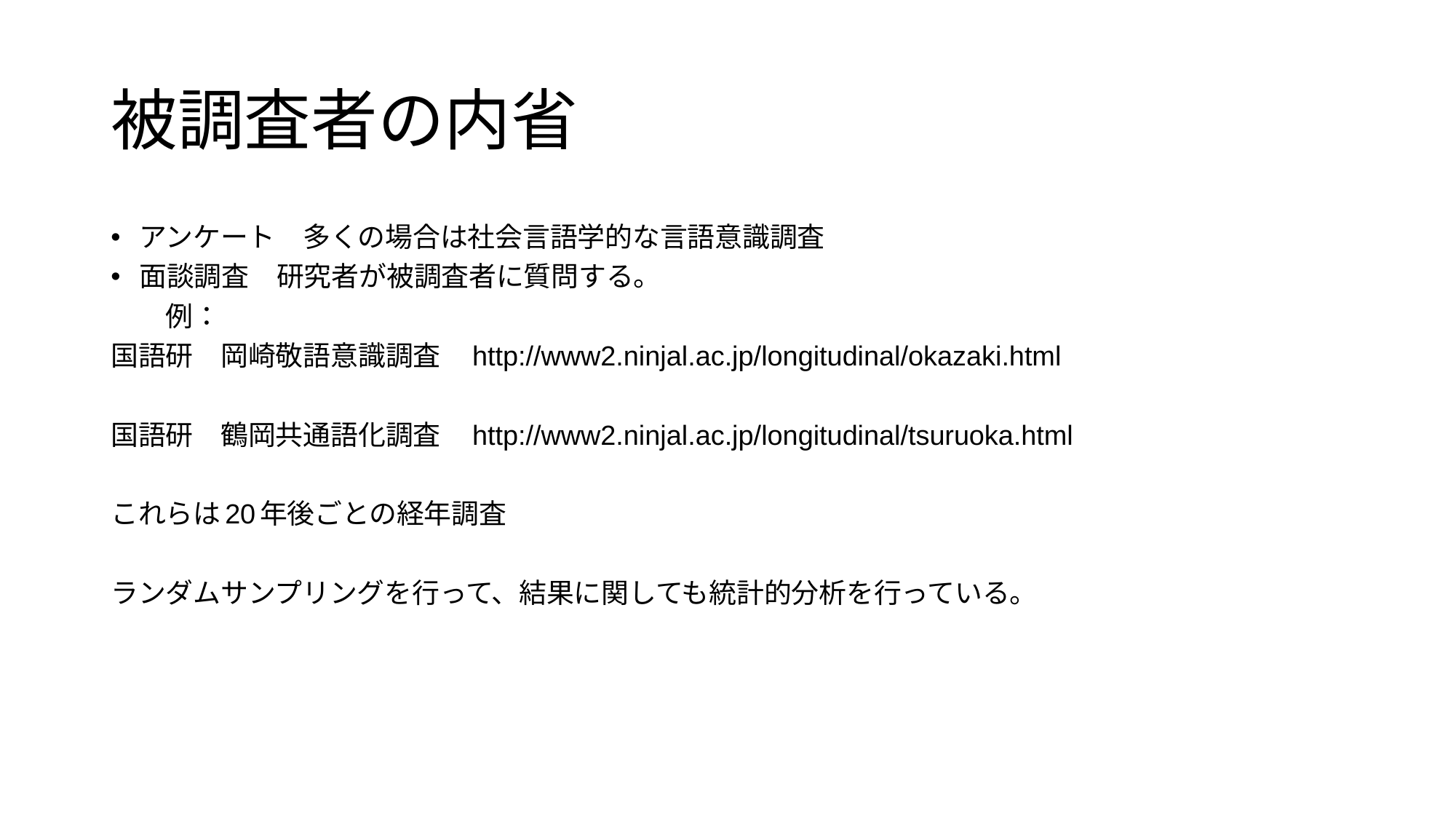

# 被調査者の内省
アンケート　多くの場合は社会言語学的な言語意識調査
面談調査　研究者が被調査者に質問する。
　　例：
国語研　岡崎敬語意識調査　http://www2.ninjal.ac.jp/longitudinal/okazaki.html

国語研　鶴岡共通語化調査　http://www2.ninjal.ac.jp/longitudinal/tsuruoka.html

これらは20年後ごとの経年調査

ランダムサンプリングを行って、結果に関しても統計的分析を行っている。